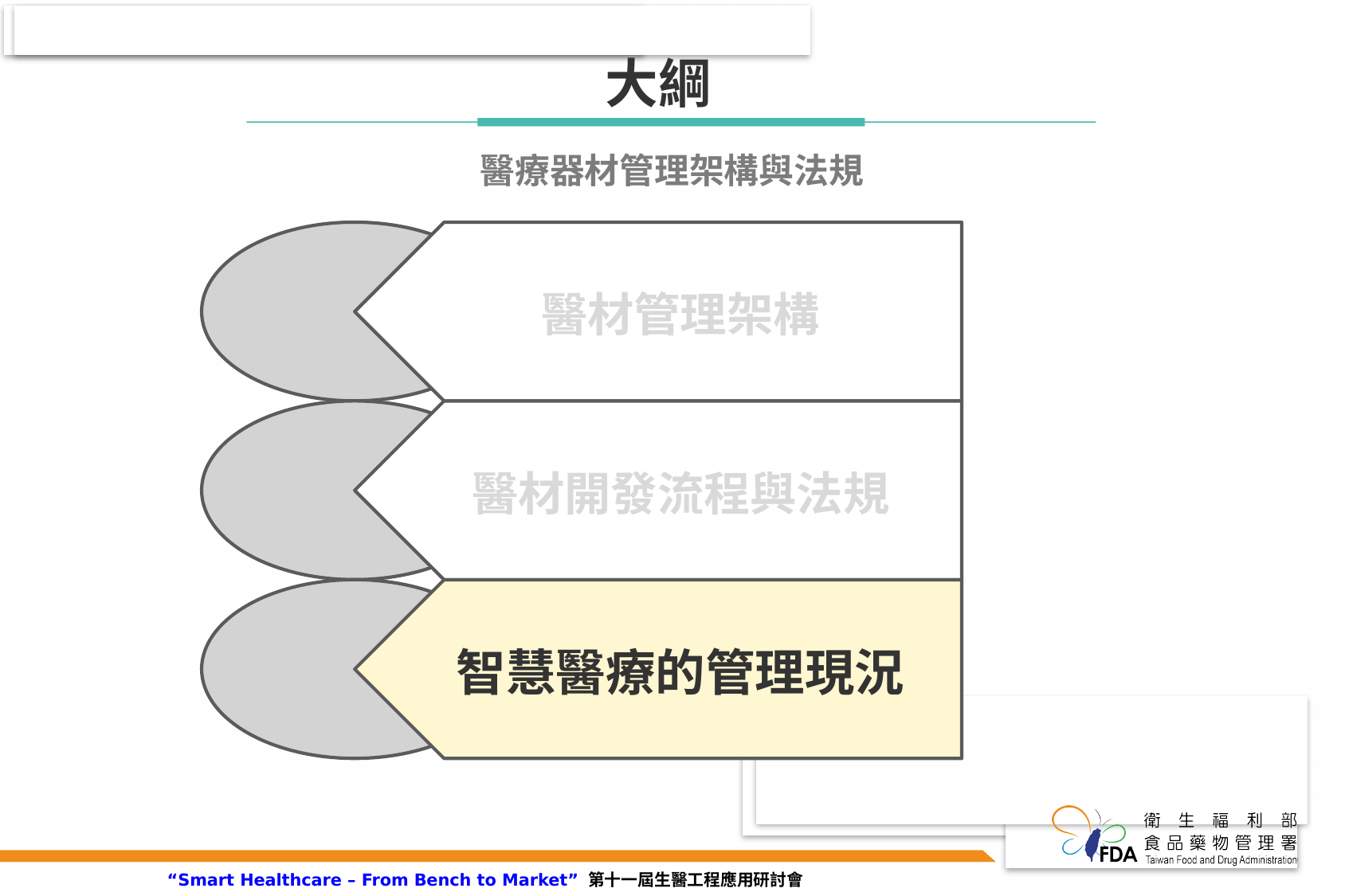

大綱
醫療器材管理架構與法規

醫材管理架構
醫材開發流程與法規
智慧醫療的管理現況
“Smart Healthcare – From Bench to Market” 第十一屆生醫工程應用研討會